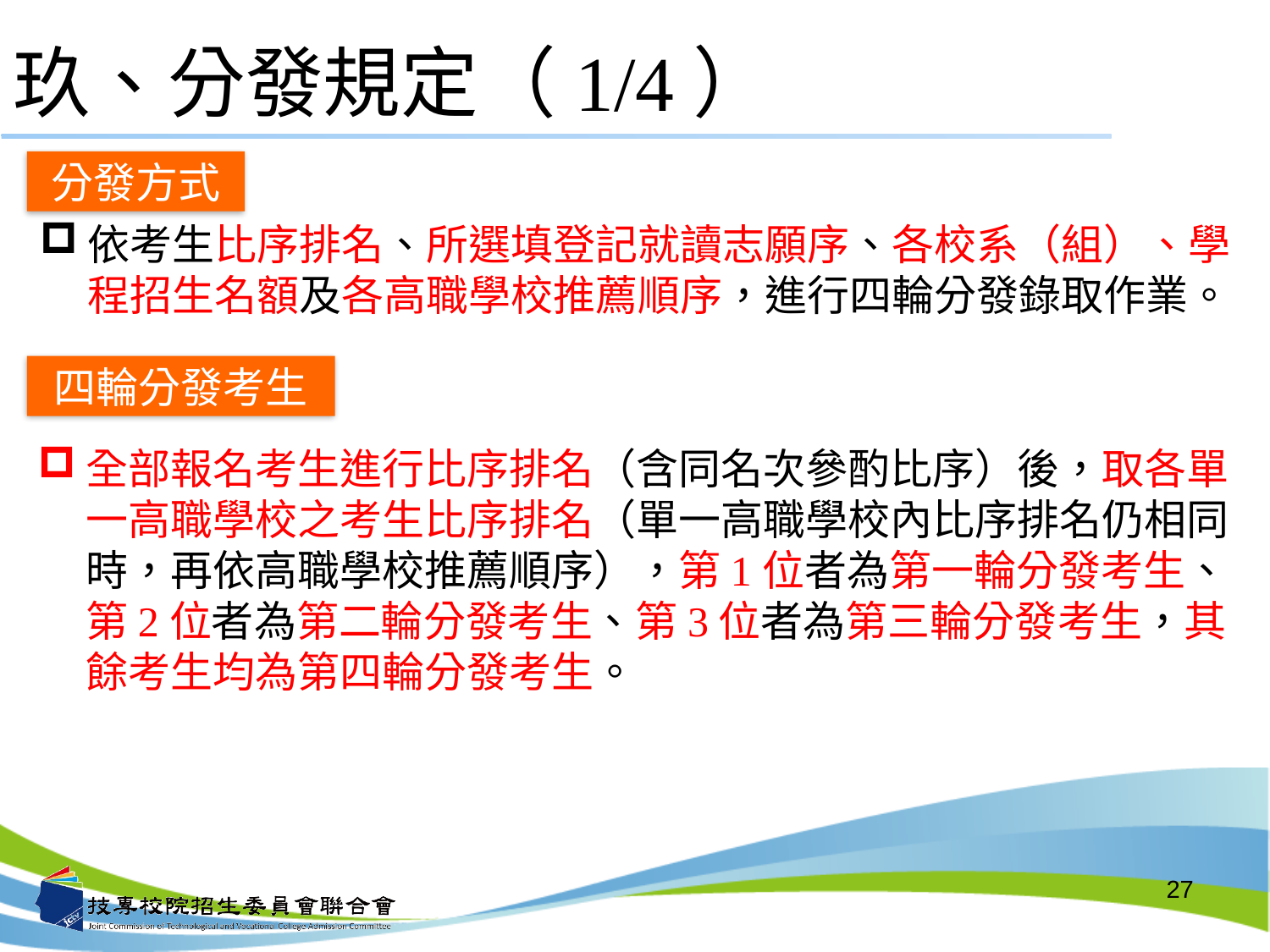

# 玖、分發規定（1/4）
分發方式
依考生比序排名、所選填登記就讀志願序、各校系（組）、學程招生名額及各高職學校推薦順序，進行四輪分發錄取作業。

四輪分發考生
全部報名考生進行比序排名（含同名次參酌比序）後，取各單一高職學校之考生比序排名（單一高職學校內比序排名仍相同時，再依高職學校推薦順序），第1位者為第一輪分發考生、第2位者為第二輪分發考生、第3位者為第三輪分發考生，其餘考生均為第四輪分發考生。
27